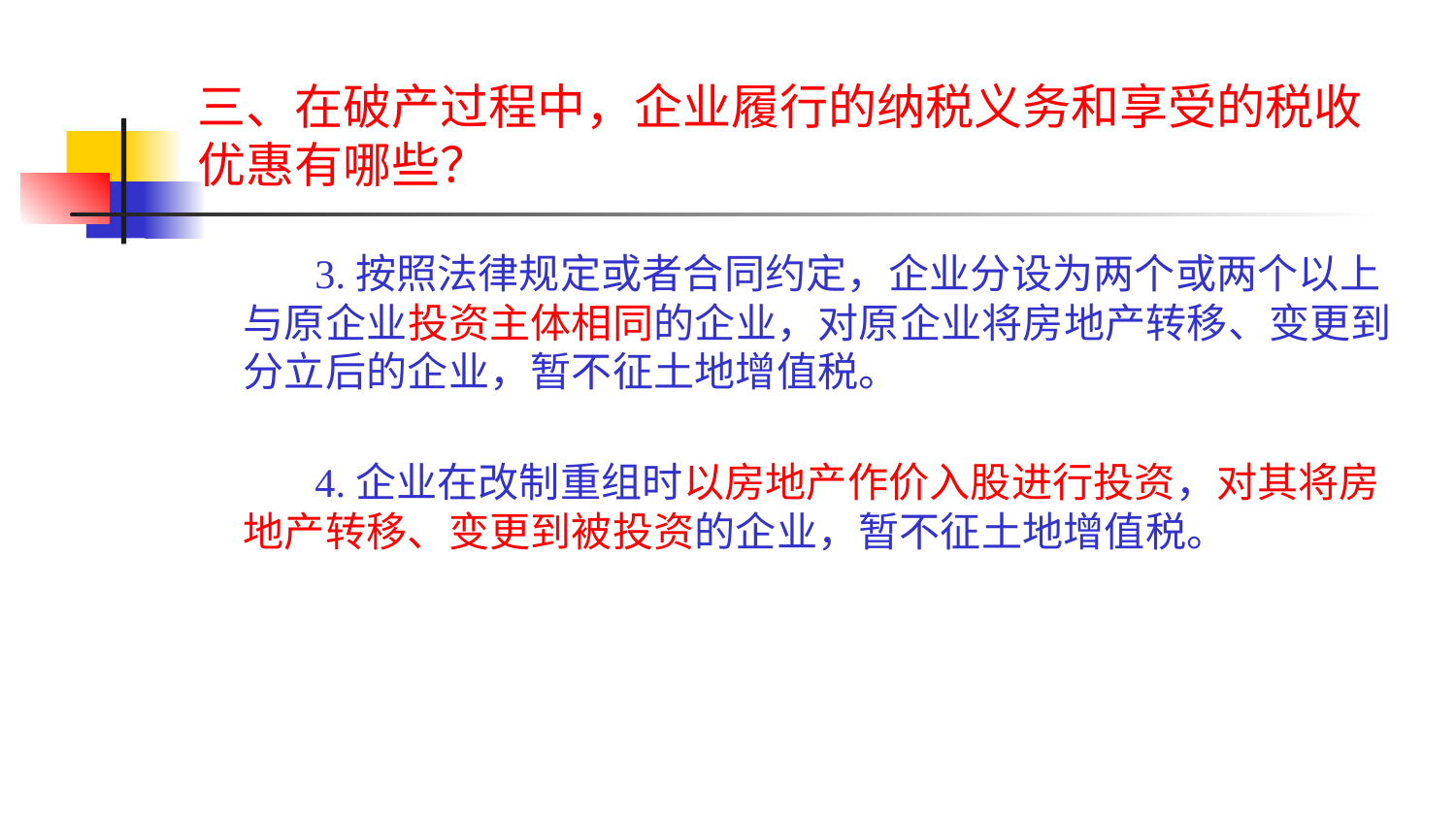

# 三、在破产过程中，企业履行的纳税义务和享受的税收优惠有哪些？
           3.按照法律规定或者合同约定，企业分设为两个或两个以上与原企业投资主体相同的企业，对原企业将房地产转移、变更到分立后的企业，暂不征土地增值税。

           4.企业在改制重组时以房地产作价入股进行投资，对其将房地产转移、变更到被投资的企业，暂不征土地增值税。